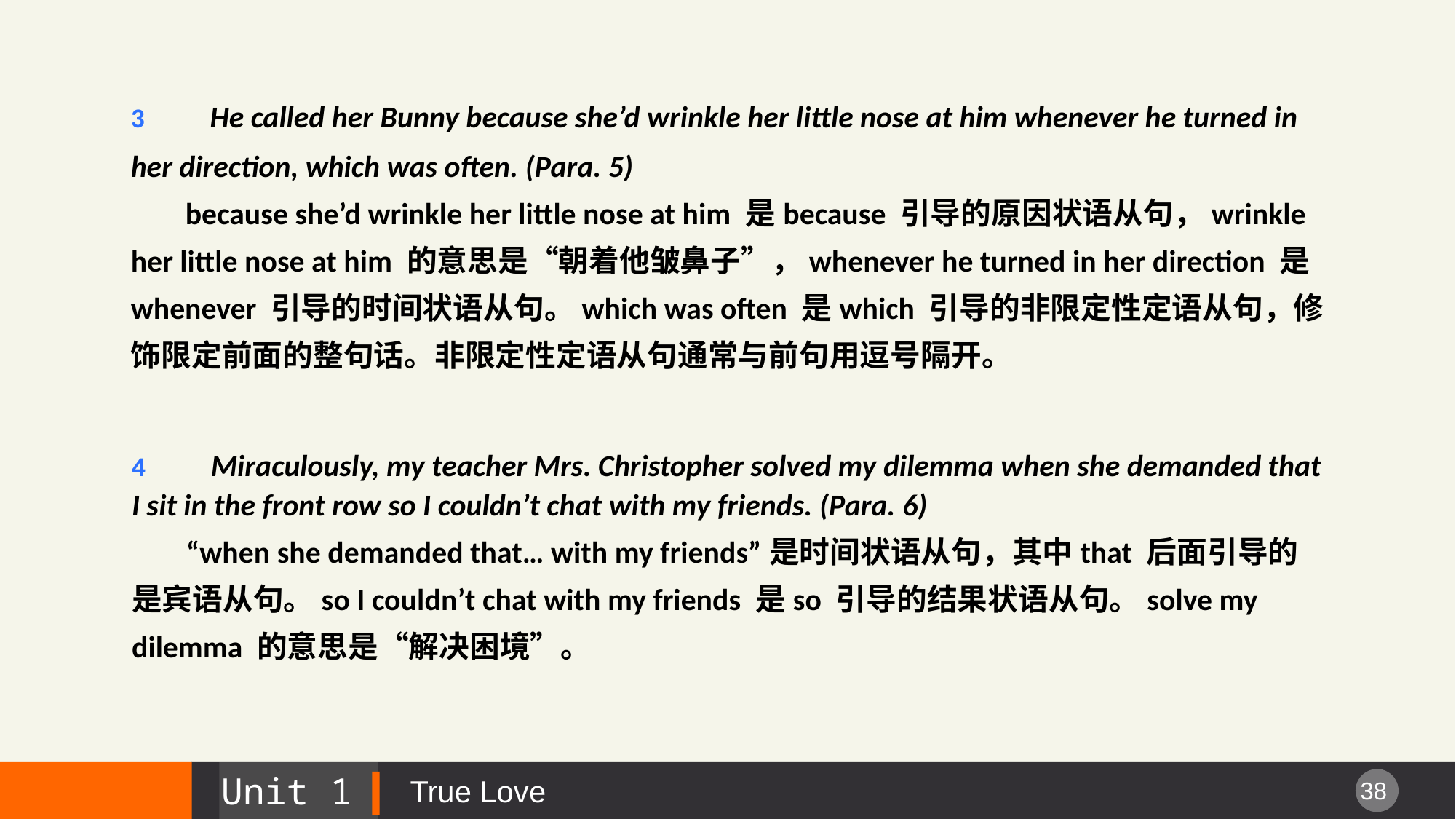

3 　He called her Bunny because she’d wrinkle her little nose at him whenever he turned in her direction, which was often. (Para. 5)
because she’d wrinkle her little nose at him 是because 引导的原因状语从句，wrinkle her little nose at him 的意思是“朝着他皱鼻子”，whenever he turned in her direction 是whenever 引导的时间状语从句。which was often 是which 引导的非限定性定语从句，修饰限定前面的整句话。非限定性定语从句通常与前句用逗号隔开。
4 　Miraculously, my teacher Mrs. Christopher solved my dilemma when she demanded that I sit in the front row so I couldn’t chat with my friends. (Para. 6)
“when she demanded that… with my friends”是时间状语从句，其中that 后面引导的是宾语从句。so I couldn’t chat with my friends 是so 引导的结果状语从句。solve my dilemma 的意思是“解决困境”。